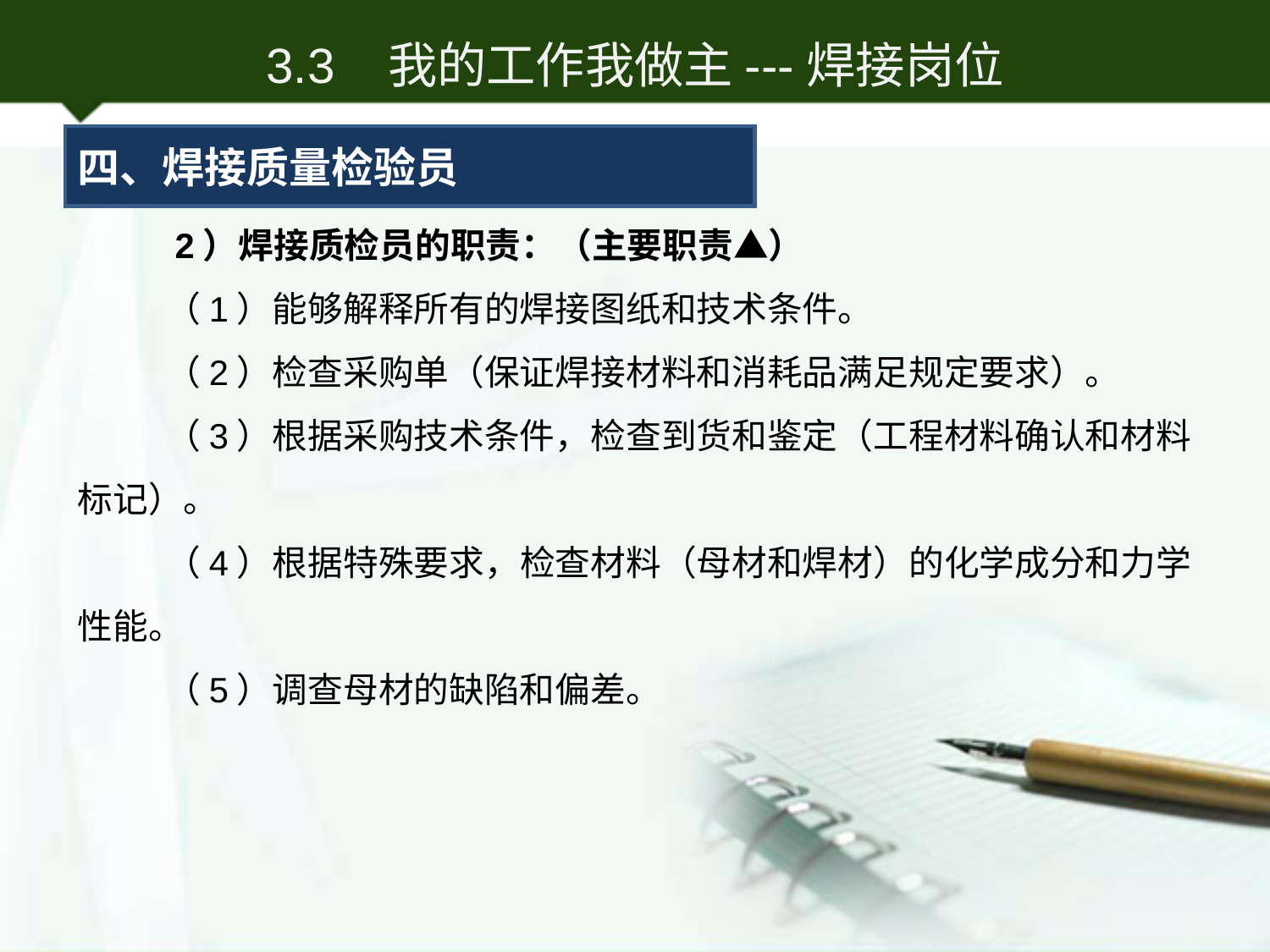

3.3   我的工作我做主---焊接岗位
四、焊接质量检验员
 2）焊接质检员的职责：（主要职责▲）
（1）能够解释所有的焊接图纸和技术条件。
（2）检查采购单（保证焊接材料和消耗品满足规定要求）。
（3）根据采购技术条件，检查到货和鉴定（工程材料确认和材料标记）。
（4）根据特殊要求，检查材料（母材和焊材）的化学成分和力学性能。
（5）调查母材的缺陷和偏差。